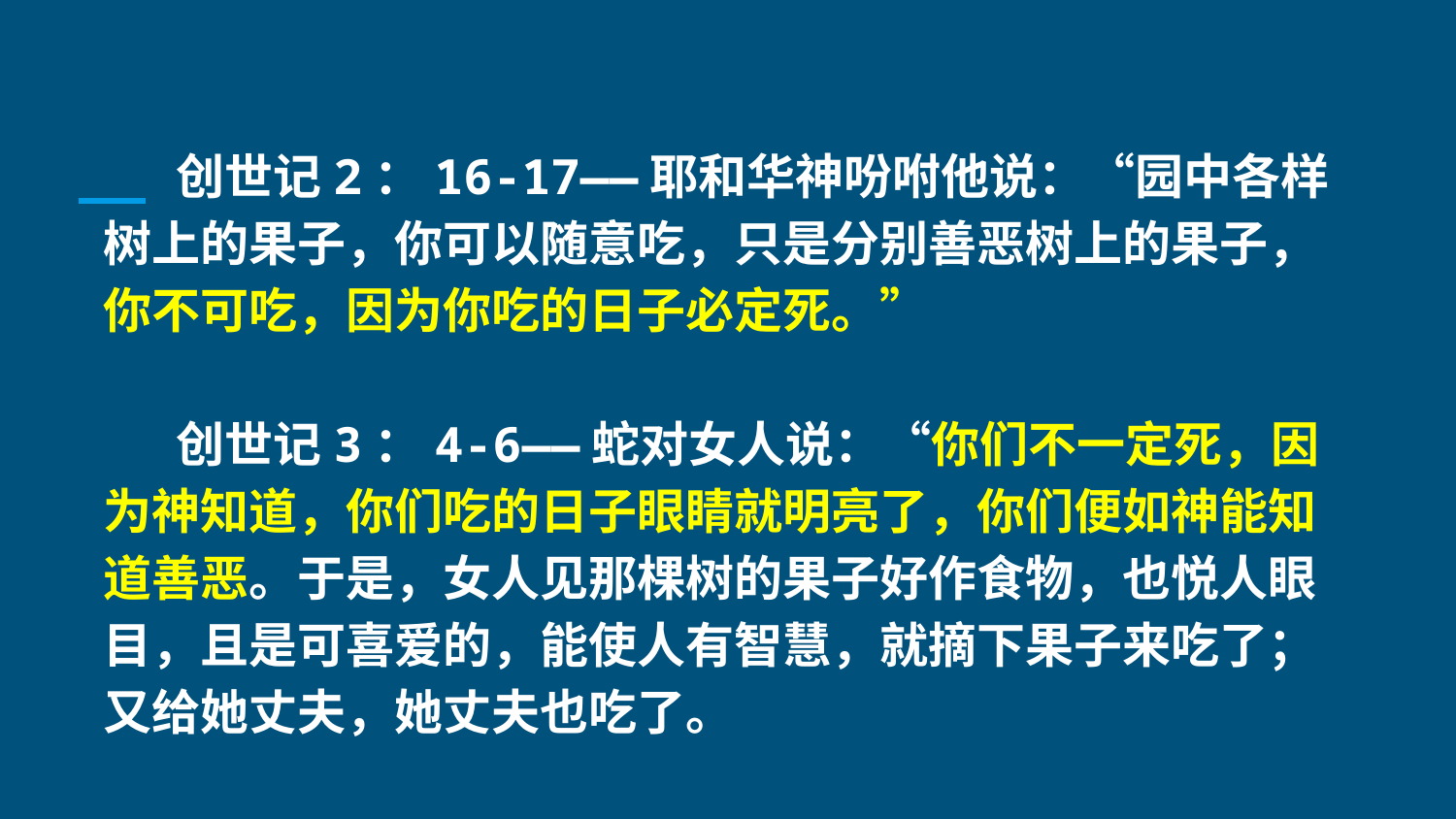

创世记2：16-17——耶和华神吩咐他说：“园中各样树上的果子，你可以随意吃，只是分别善恶树上的果子，你不可吃，因为你吃的日子必定死。”

创世记3：4-6——蛇对女人说：“你们不一定死，因为神知道，你们吃的日子眼睛就明亮了，你们便如神能知道善恶。于是，女人见那棵树的果子好作食物，也悦人眼目，且是可喜爱的，能使人有智慧，就摘下果子来吃了；又给她丈夫，她丈夫也吃了。